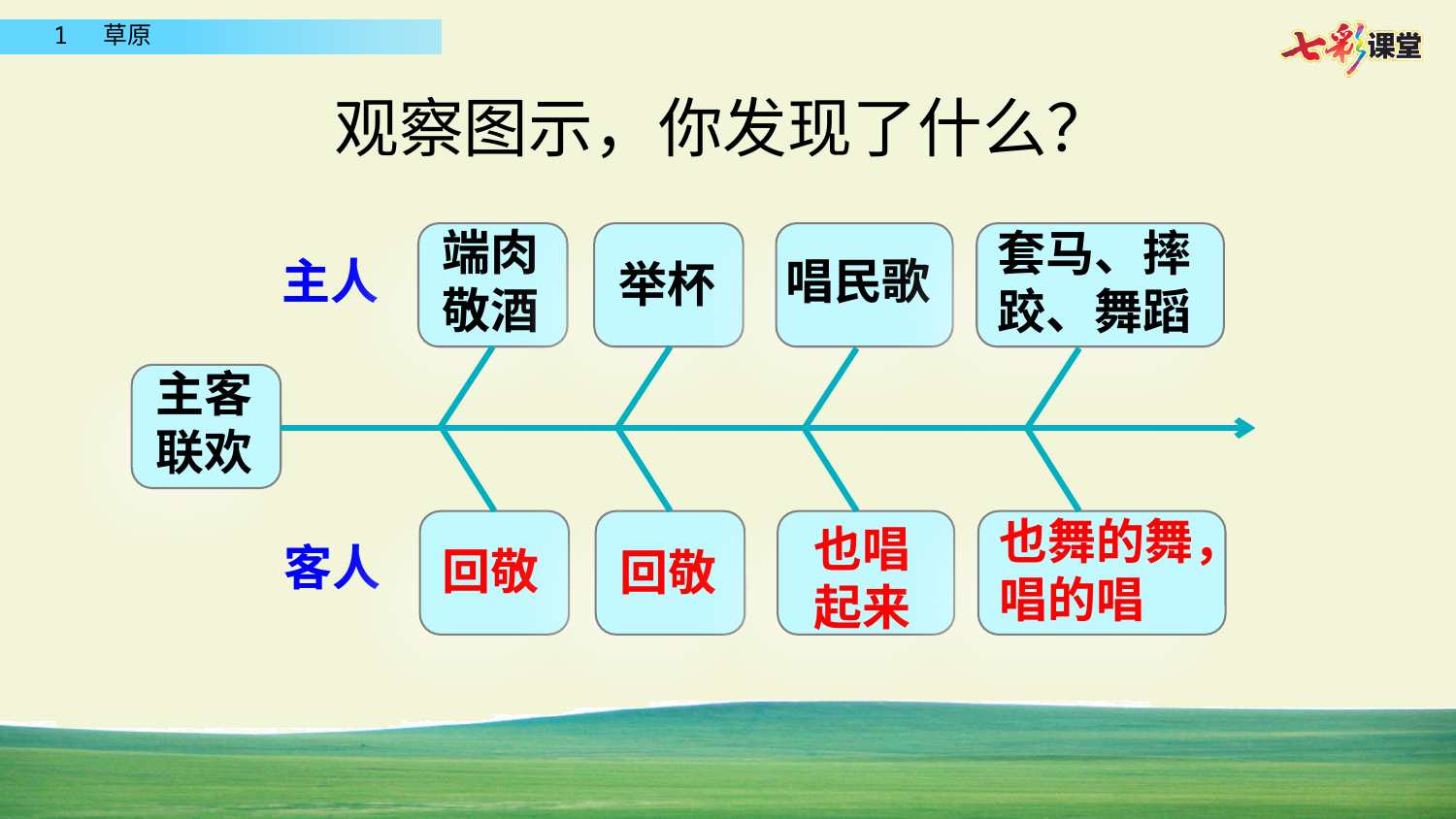

观察图示，你发现了什么？
端肉敬酒

套马、摔跤、舞蹈

举杯

唱民歌
主人
主客联欢

也舞的舞，唱的唱

也唱
起来
客人
回敬
回敬